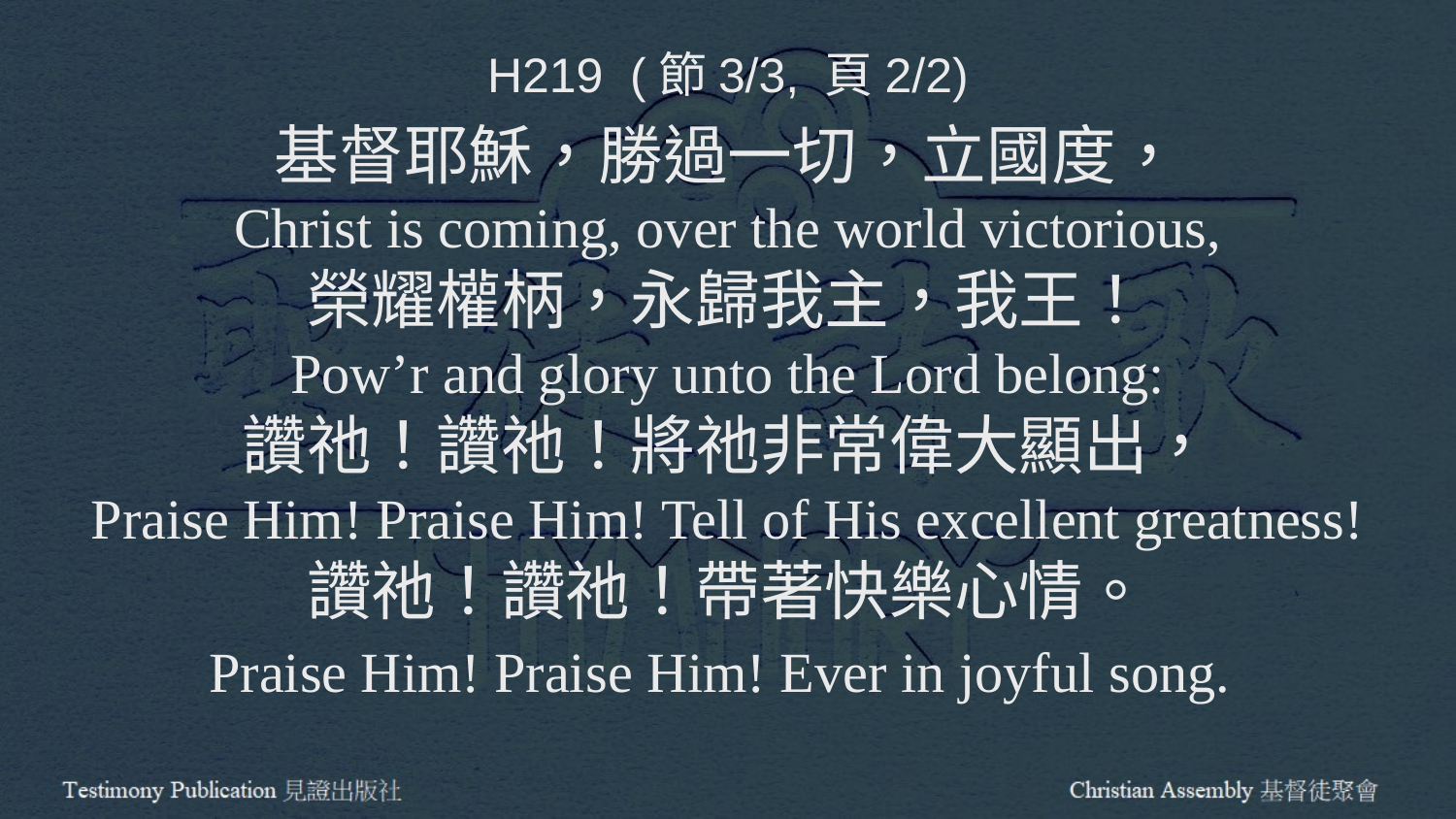

H219  (節3/3, 頁2/2)
基督耶穌，勝過一切，立國度，
Christ is coming, over the world victorious,
榮耀權柄，永歸我主，我王！
Pow’r and glory unto the Lord belong:
讚祂！讚祂！將祂非常偉大顯出，
Praise Him! Praise Him! Tell of His excellent greatness!
讚祂！讚祂！帶著快樂心情。
Praise Him! Praise Him! Ever in joyful song.